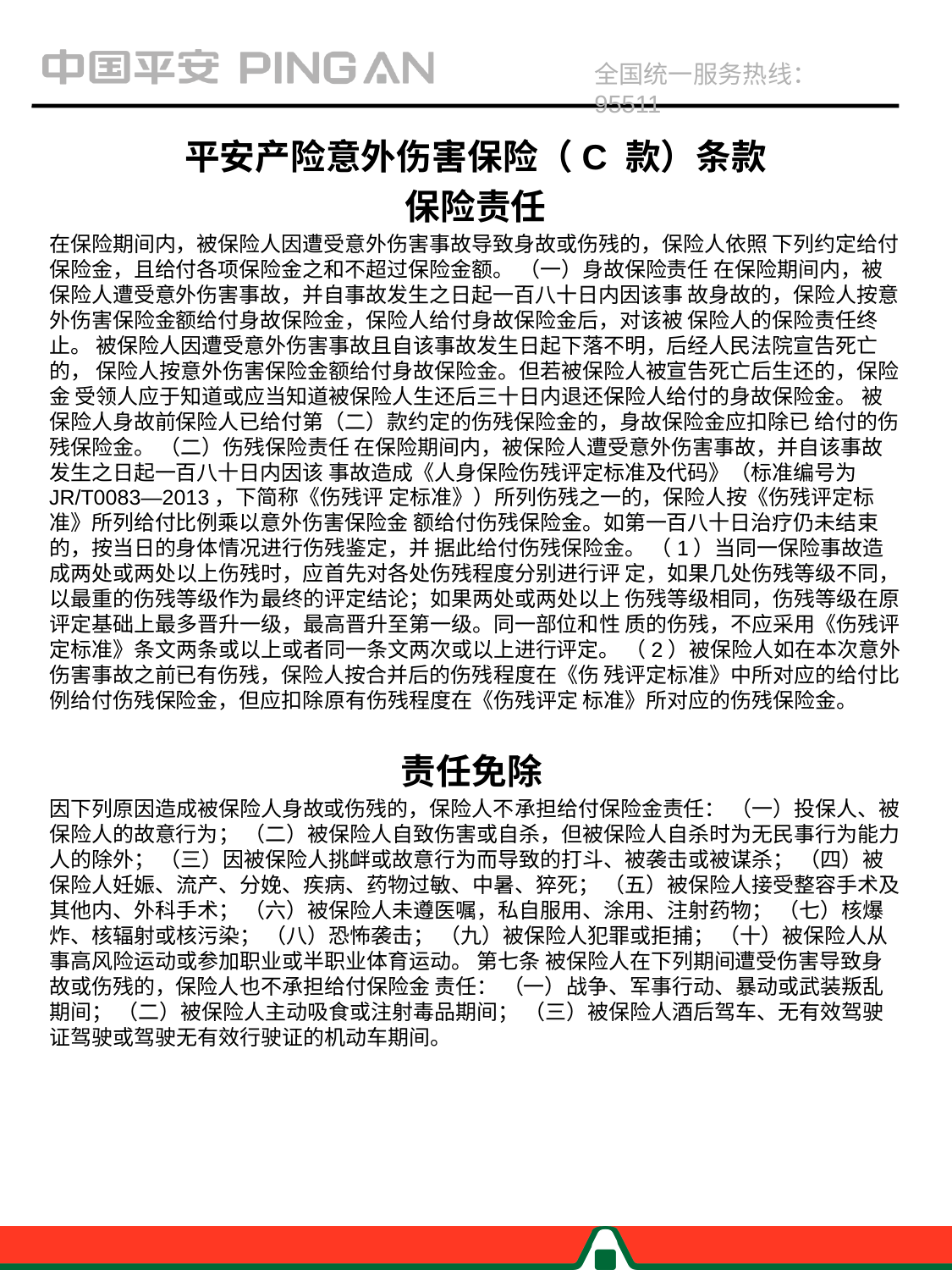

平安产险意外伤害保险（C 款）条款
保险责任
在保险期间内，被保险人因遭受意外伤害事故导致身故或伤残的，保险人依照 下列约定给付保险金，且给付各项保险金之和不超过保险金额。 （一）身故保险责任 在保险期间内，被保险人遭受意外伤害事故，并自事故发生之日起一百八十日内因该事 故身故的，保险人按意外伤害保险金额给付身故保险金，保险人给付身故保险金后，对该被 保险人的保险责任终止。 被保险人因遭受意外伤害事故且自该事故发生日起下落不明，后经人民法院宣告死亡的， 保险人按意外伤害保险金额给付身故保险金。但若被保险人被宣告死亡后生还的，保险金 受领人应于知道或应当知道被保险人生还后三十日内退还保险人给付的身故保险金。 被保险人身故前保险人已给付第（二）款约定的伤残保险金的，身故保险金应扣除已 给付的伤残保险金。 （二）伤残保险责任 在保险期间内，被保险人遭受意外伤害事故，并自该事故发生之日起一百八十日内因该 事故造成《人身保险伤残评定标准及代码》（标准编号为 JR/T0083—2013，下简称《伤残评 定标准》）所列伤残之一的，保险人按《伤残评定标准》所列给付比例乘以意外伤害保险金 额给付伤残保险金。如第一百八十日治疗仍未结束的，按当日的身体情况进行伤残鉴定，并 据此给付伤残保险金。 （1）当同一保险事故造成两处或两处以上伤残时，应首先对各处伤残程度分别进行评 定，如果几处伤残等级不同，以最重的伤残等级作为最终的评定结论；如果两处或两处以上 伤残等级相同，伤残等级在原评定基础上最多晋升一级，最高晋升至第一级。同一部位和性 质的伤残，不应采用《伤残评定标准》条文两条或以上或者同一条文两次或以上进行评定。 （2）被保险人如在本次意外伤害事故之前已有伤残，保险人按合并后的伤残程度在《伤 残评定标准》中所对应的给付比例给付伤残保险金，但应扣除原有伤残程度在《伤残评定 标准》所对应的伤残保险金。

责任免除
因下列原因造成被保险人身故或伤残的，保险人不承担给付保险金责任： （一）投保人、被保险人的故意行为； （二）被保险人自致伤害或自杀，但被保险人自杀时为无民事行为能力人的除外； （三）因被保险人挑衅或故意行为而导致的打斗、被袭击或被谋杀； （四）被保险人妊娠、流产、分娩、疾病、药物过敏、中暑、猝死； （五）被保险人接受整容手术及其他内、外科手术； （六）被保险人未遵医嘱，私自服用、涂用、注射药物； （七）核爆炸、核辐射或核污染； （八）恐怖袭击； （九）被保险人犯罪或拒捕； （十）被保险人从事高风险运动或参加职业或半职业体育运动。 第七条 被保险人在下列期间遭受伤害导致身故或伤残的，保险人也不承担给付保险金 责任： （一）战争、军事行动、暴动或武装叛乱期间； （二）被保险人主动吸食或注射毒品期间； （三）被保险人酒后驾车、无有效驾驶证驾驶或驾驶无有效行驶证的机动车期间。